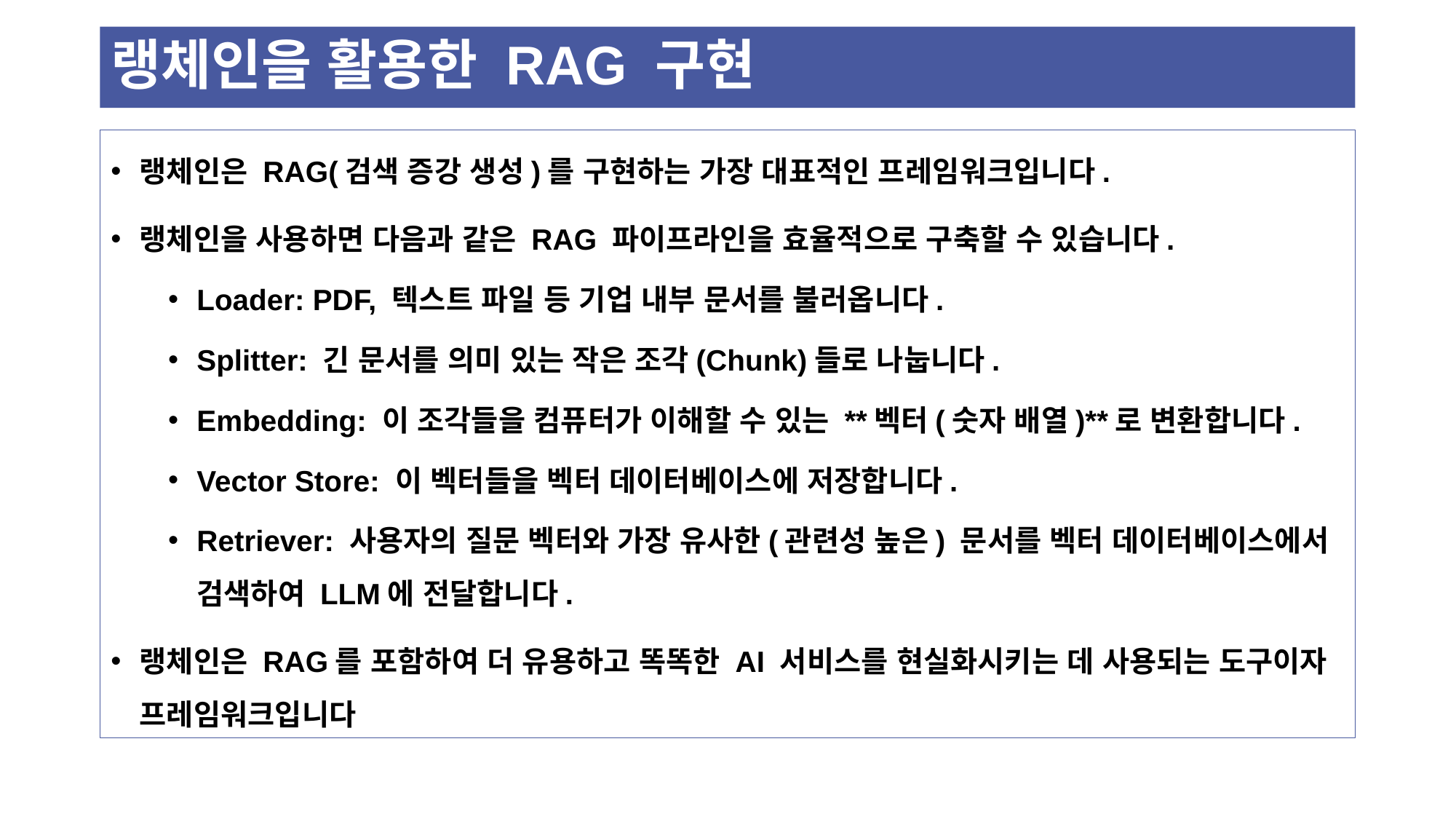

# 랭체인을 활용한 RAG 구현
랭체인은 RAG(검색 증강 생성)를 구현하는 가장 대표적인 프레임워크입니다.
랭체인을 사용하면 다음과 같은 RAG 파이프라인을 효율적으로 구축할 수 있습니다.
Loader: PDF, 텍스트 파일 등 기업 내부 문서를 불러옵니다.
Splitter: 긴 문서를 의미 있는 작은 조각(Chunk)들로 나눕니다.
Embedding: 이 조각들을 컴퓨터가 이해할 수 있는 **벡터(숫자 배열)**로 변환합니다.
Vector Store: 이 벡터들을 벡터 데이터베이스에 저장합니다.
Retriever: 사용자의 질문 벡터와 가장 유사한(관련성 높은) 문서를 벡터 데이터베이스에서 검색하여 LLM에 전달합니다.
랭체인은 RAG를 포함하여 더 유용하고 똑똑한 AI 서비스를 현실화시키는 데 사용되는 도구이자 프레임워크입니다